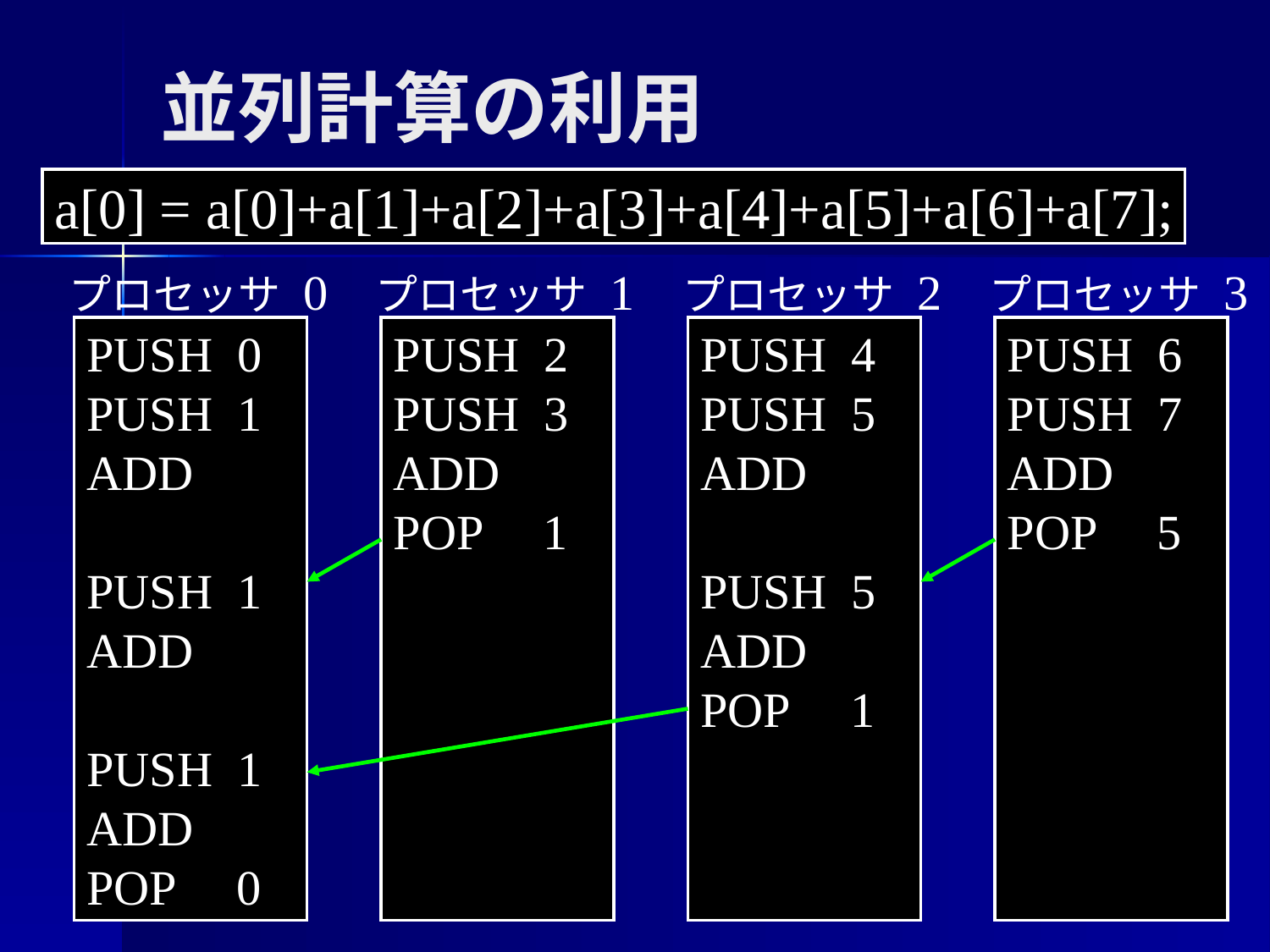

並列計算の利用
a[0] = a[0]+a[1]+a[2]+a[3]+a[4]+a[5]+a[6]+a[7];
プロセッサ 0
プロセッサ 1
プロセッサ 2
プロセッサ 3
PUSH  0
PUSH  1
ADD

PUSH  1
ADD

PUSH  1
ADD
POP     0
PUSH  2
PUSH  3
ADD
POP     1

PUSH  4
PUSH  5
ADD

PUSH  5
ADD
POP     1

PUSH  6
PUSH  7
ADD
POP     5